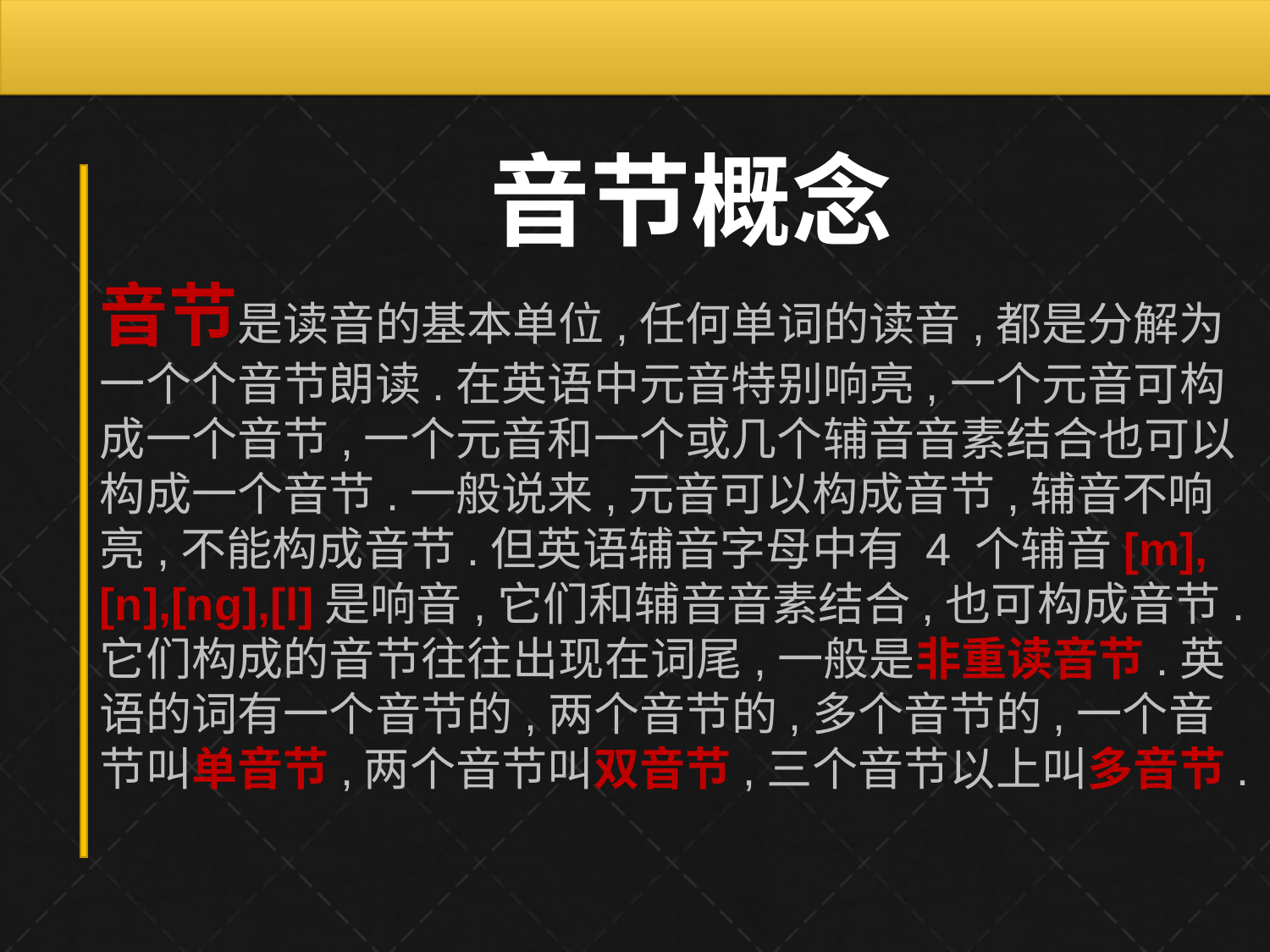

音节概念

音节是读音的基本单位,任何单词的读音,都是分解为一个个音节朗读.在英语中元音特别响亮,一个元音可构成一个音节,一个元音和一个或几个辅音音素结合也可以构成一个音节.一般说来,元音可以构成音节,辅音不响亮,不能构成音节.但英语辅音字母中有 4 个辅音[m],[n],[ng],[l]是响音,它们和辅音音素结合,也可构成音节.它们构成的音节往往出现在词尾,一般是非重读音节.英语的词有一个音节的,两个音节的,多个音节的,一个音节叫单音节,两个音节叫双音节,三个音节以上叫多音节.